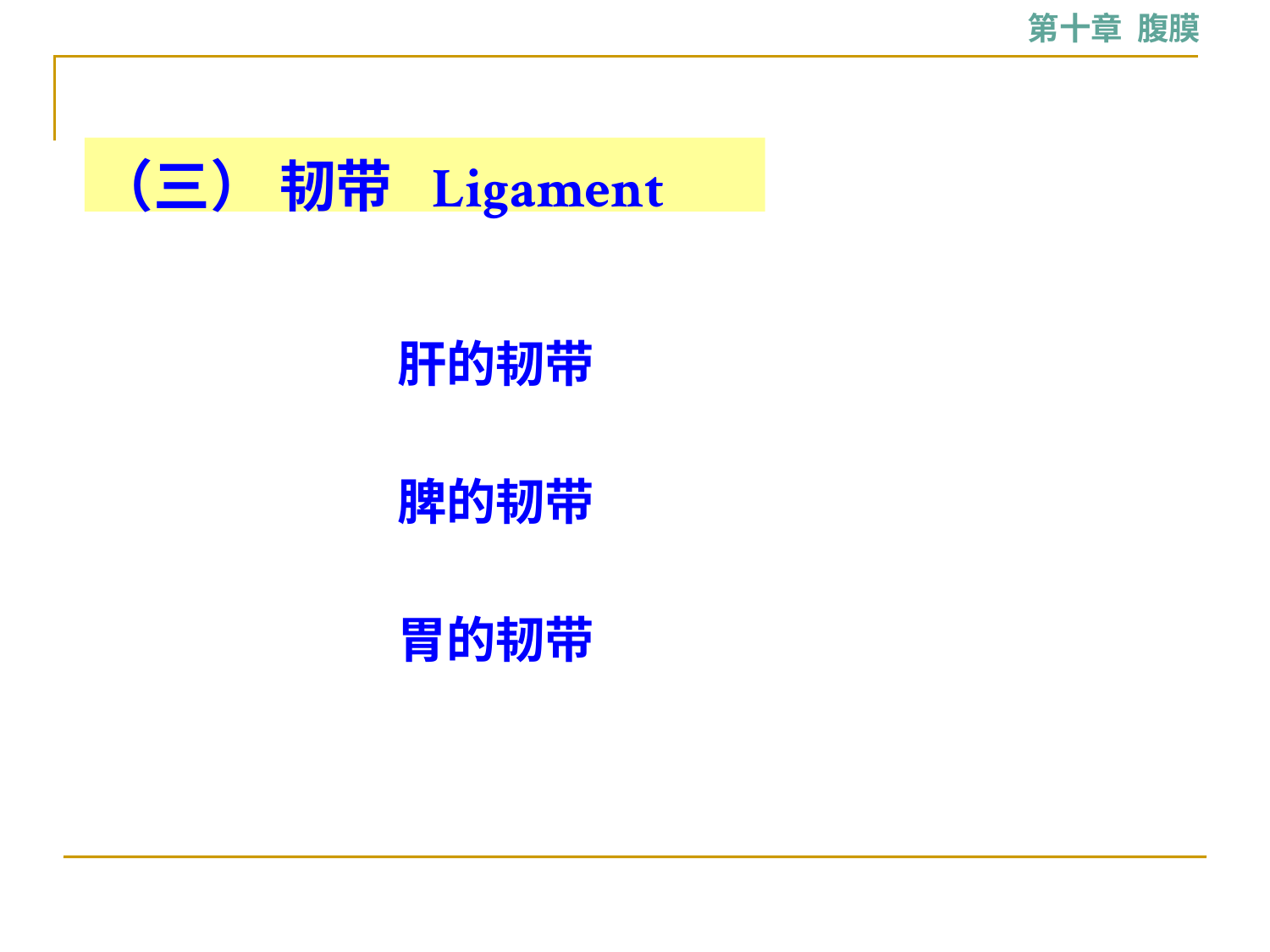

# （三） 韧带  Ligament
肝的韧带

脾的韧带

胃的韧带